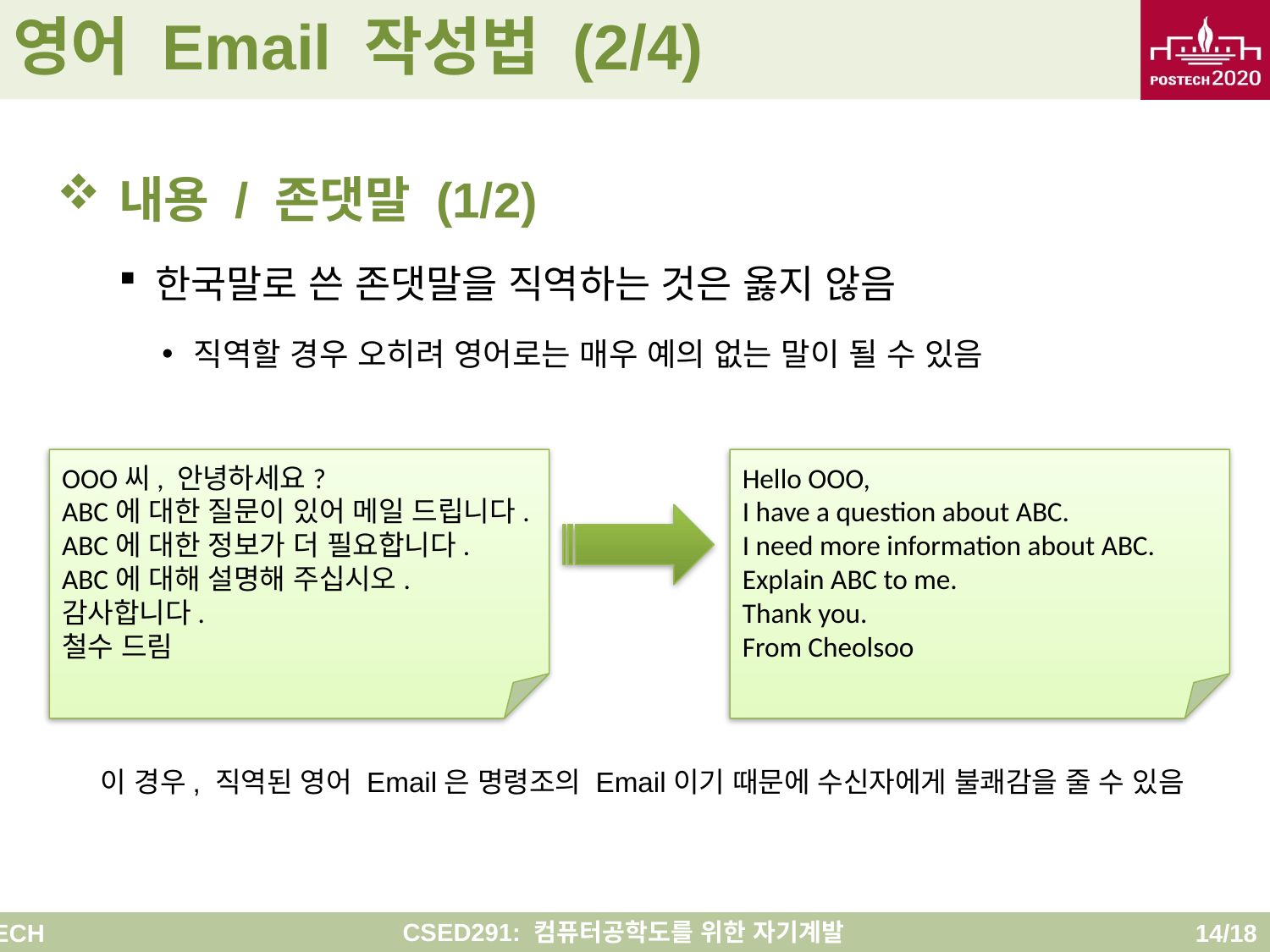

# 영어 Email 작성법 (2/4)
내용 / 존댓말 (1/2)
한국말로 쓴 존댓말을 직역하는 것은 옳지 않음
직역할 경우 오히려 영어로는 매우 예의 없는 말이 될 수 있음
OOO씨, 안녕하세요?
ABC에 대한 질문이 있어 메일 드립니다.
ABC에 대한 정보가 더 필요합니다.
ABC에 대해 설명해 주십시오.
감사합니다.
철수 드림
Hello OOO,
I have a question about ABC.
I need more information about ABC.
Explain ABC to me.
Thank you.
From Cheolsoo

이 경우, 직역된 영어 Email은 명령조의 Email이기 때문에 수신자에게 불쾌감을 줄 수 있음